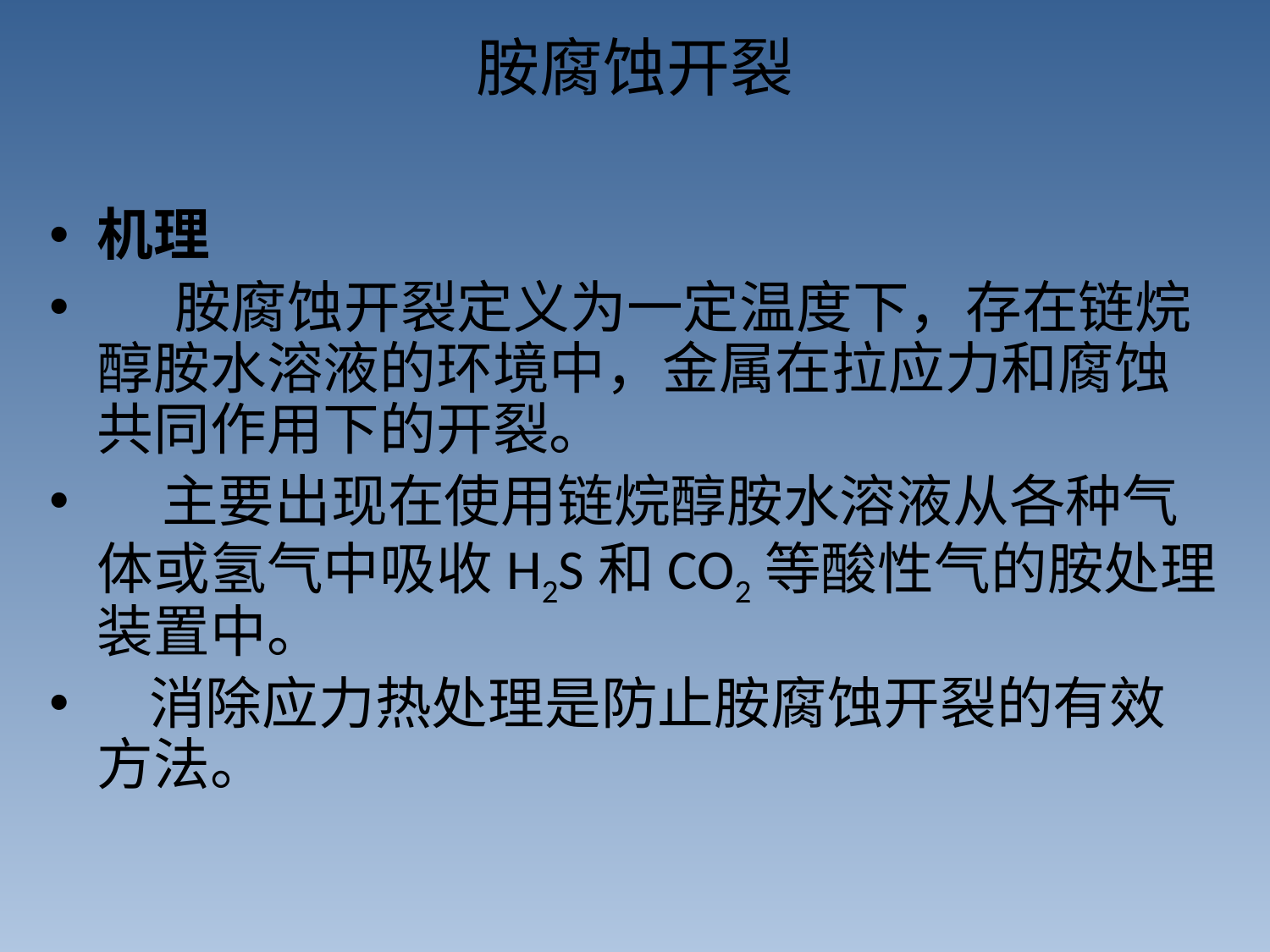

# 胺腐蚀开裂
机理
     胺腐蚀开裂定义为一定温度下，存在链烷醇胺水溶液的环境中，金属在拉应力和腐蚀共同作用下的开裂。
    主要出现在使用链烷醇胺水溶液从各种气体或氢气中吸收H2S和CO2等酸性气的胺处理装置中。
   消除应力热处理是防止胺腐蚀开裂的有效方法。